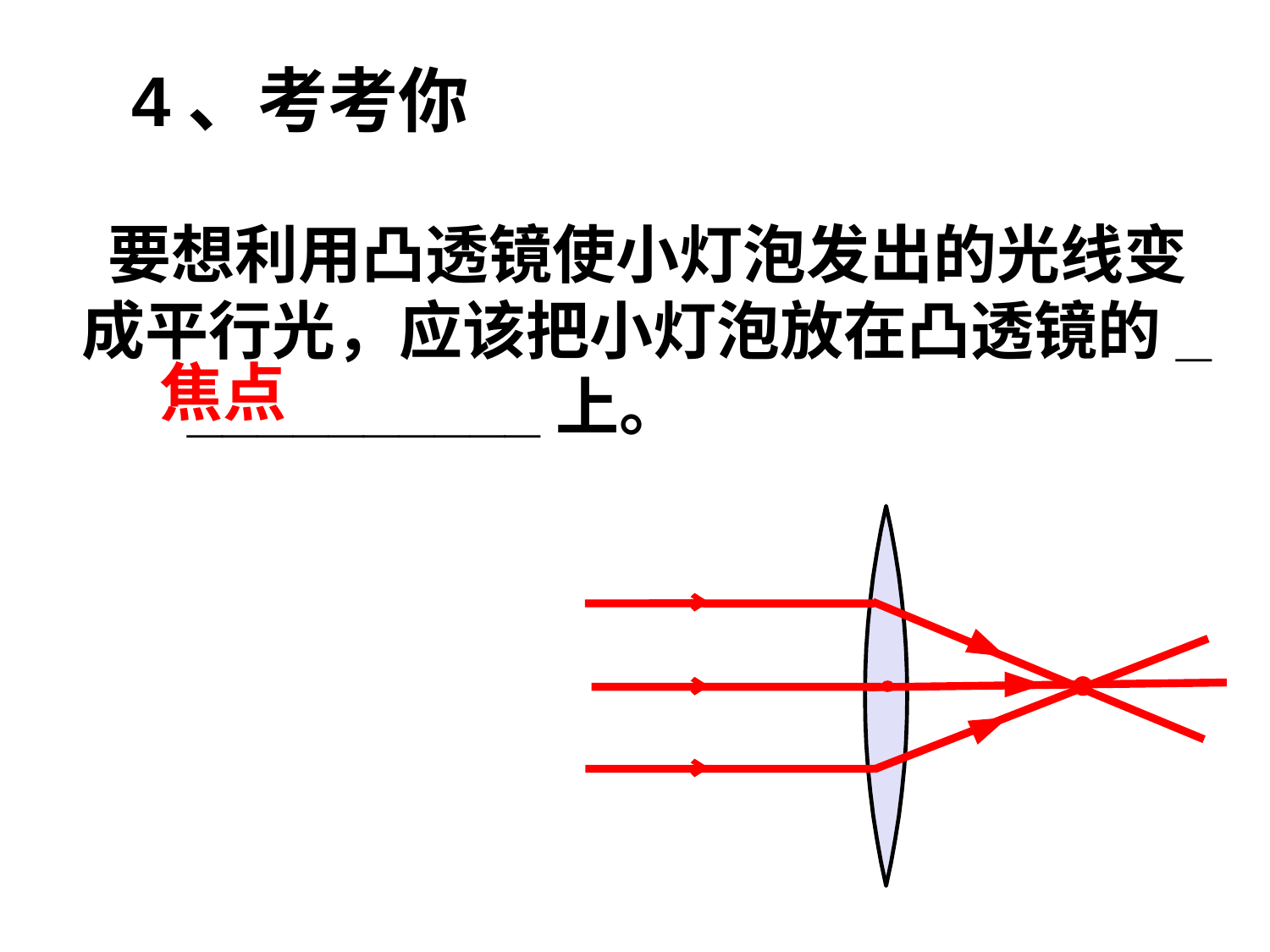

4、考考你
#
 要想利用凸透镜使小灯泡发出的光线变成平行光，应该把小灯泡放在凸透镜的_        __________上。
焦点